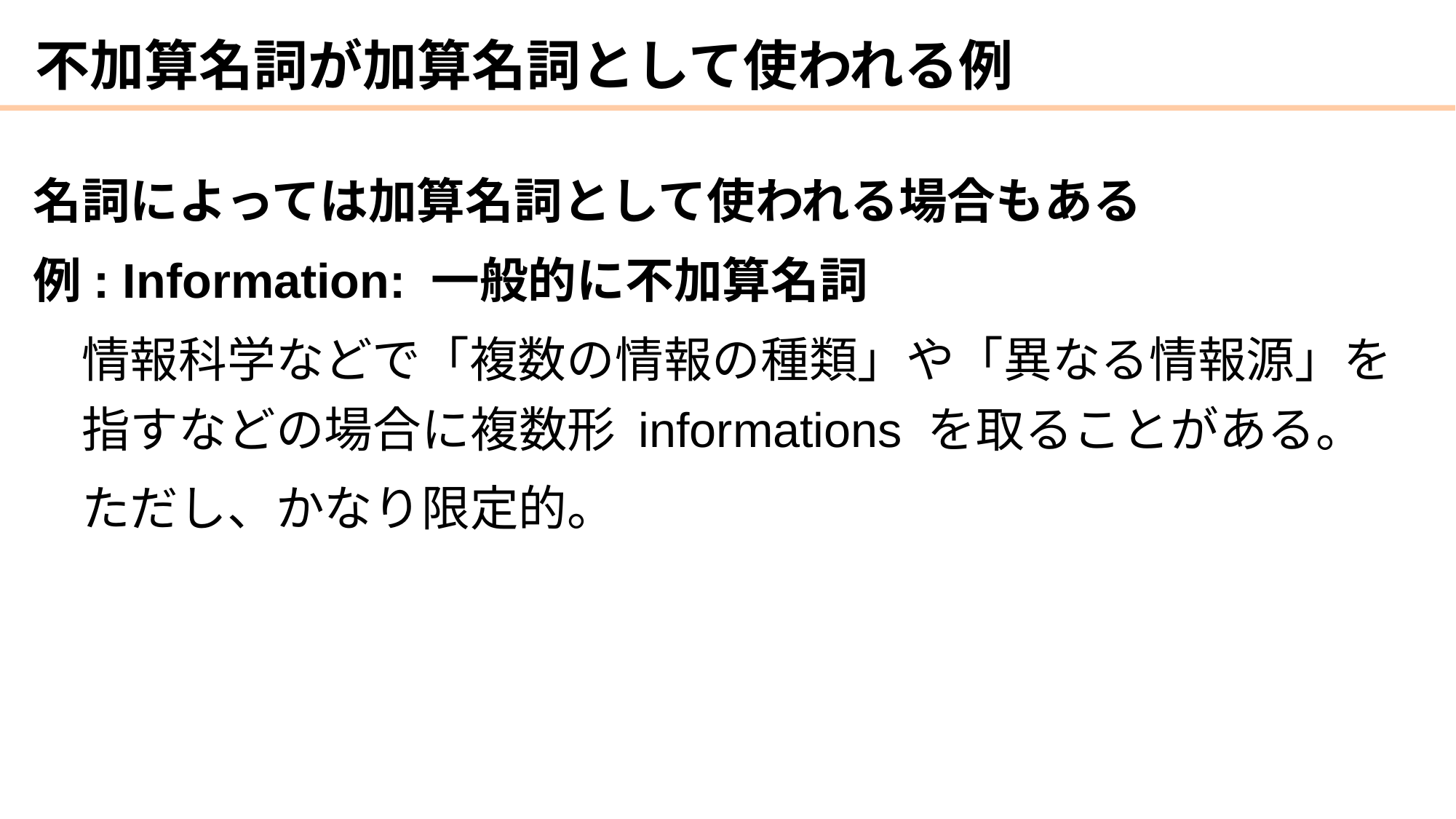

# 不加算名詞が加算名詞として使われる例
名詞によっては加算名詞として使われる場合もある
例: Information: 一般的に不加算名詞
　情報科学などで「複数の情報の種類」や「異なる情報源」を
　指すなどの場合に複数形 informations を取ることがある。
　ただし、かなり限定的。